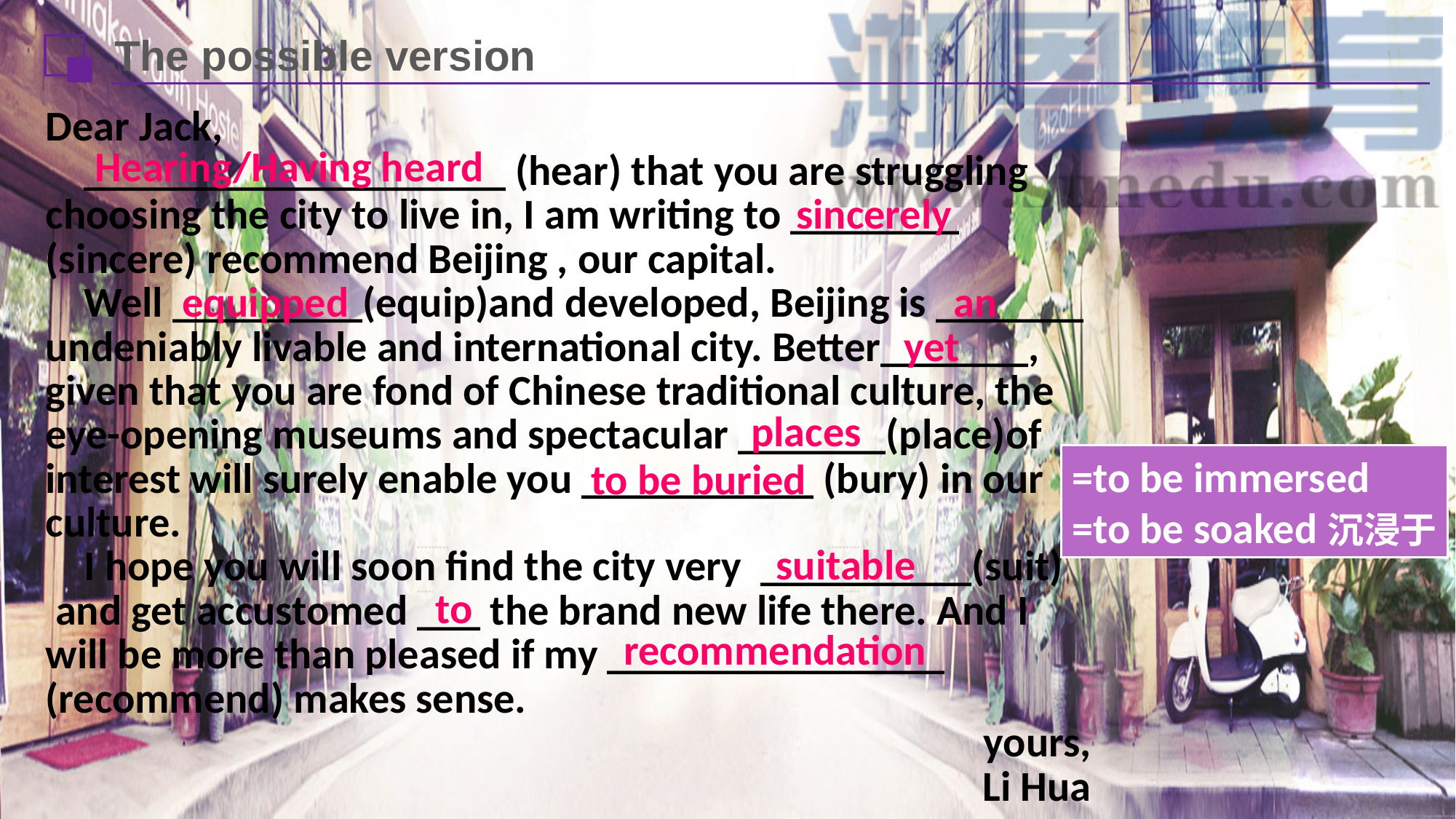

The possible version
Dear Jack,
    ____________________ (hear) that you are struggling choosing the city to live in, I am writing to ________ (sincere) recommend Beijing , our capital.
    Well _________(equip)and developed, Beijing is _______ undeniably livable and international city. Better_______, given that you are fond of Chinese traditional culture, the eye-opening museums and spectacular _______(place)of interest will surely enable you ___________ (bury) in our culture.
    I hope you will soon find the city very  __________(suit)
 and get accustomed ___ the brand new life there. And I will be more than pleased if my ________________ (recommend) makes sense.
 yours,
Li Hua
Hearing/Having heard
sincerely
equipped
an
yet
places
=to be immersed
=to be soaked沉浸于
to be buried
suitable
to
recommendation